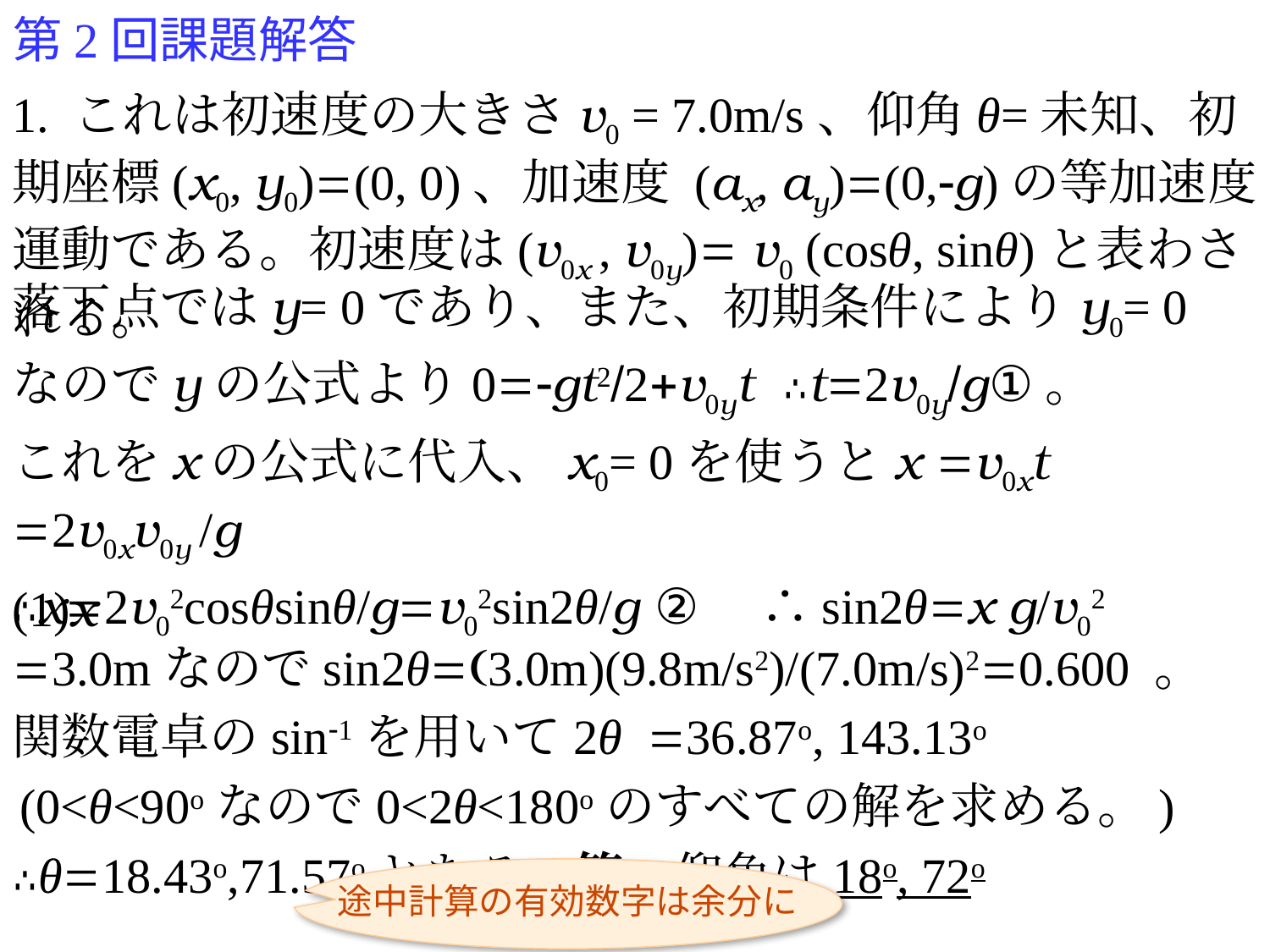

# 第2回課題解答
1. これは初速度の大きさv0 = 7.0m/s、仰角θ=未知、初期座標(x0, y0)=(0, 0)、加速度 (ax, ay)=(0,−g)の等加速度運動である。初速度は(v0x , v0y)= v0 (cosθ, sinθ)と表わされる。
落下点ではy= 0であり、また、初期条件によりy0= 0
なのでyの公式より0=−gt2/2+v0yt  ∴t=2v0y/g①。
これをxの公式に代入、x0= 0を使うとx =v0xt =2v0xv0y /g
∴x=2v02cosθsinθ/g=v02sin2θ/g ②　∴sin2θ=x g/v02
(1)x =3.0mなのでsin2θ=(3.0m)(9.8m/s2)/(7.0m/s)2=0.600 。
関数電卓のsin−1を用いて2θ =36.87o, 143.13o
 (0<θ<90oなので0<2θ<180oのすべての解を求める。)
∴θ=18.43o,71.57oとなる。答　仰角は18o, 72o
途中計算の有効数字は余分に